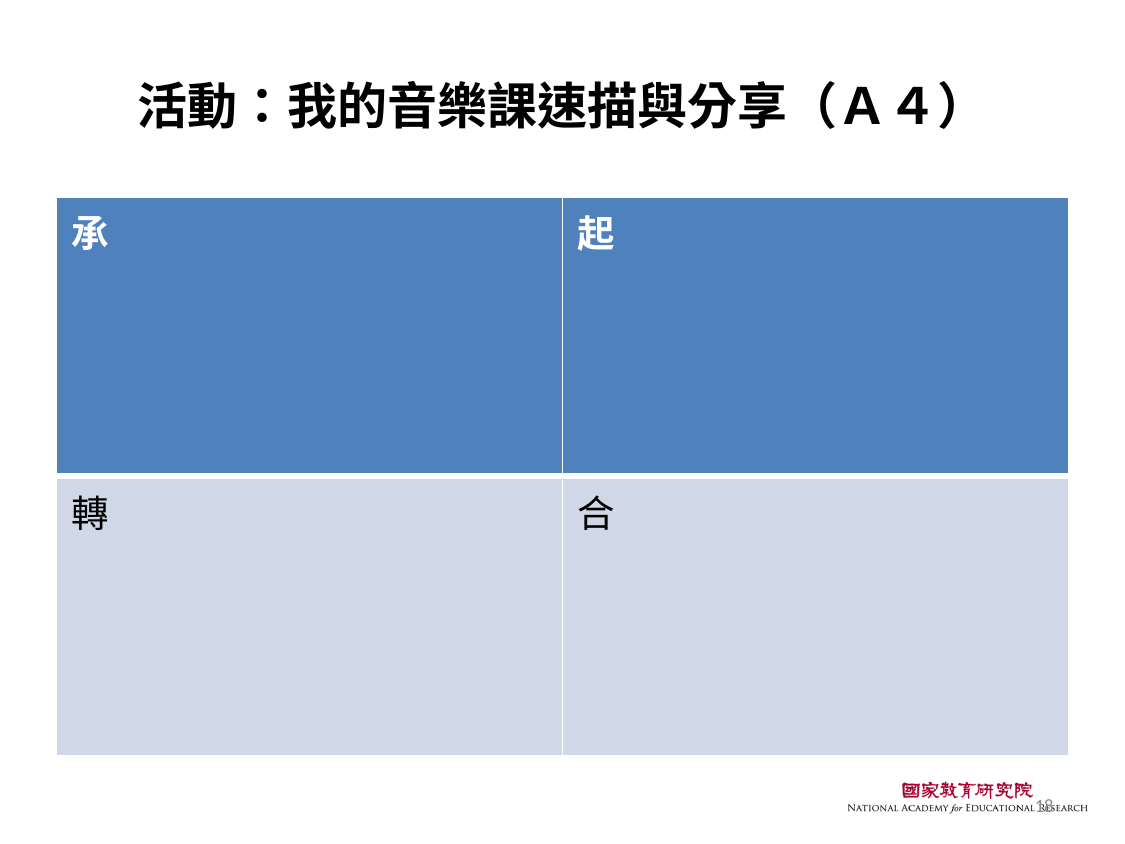

# 活動：我的音樂課速描與分享（Ａ４）
| 承 | 起 |
| --- | --- |
| 轉 | 合 |
18